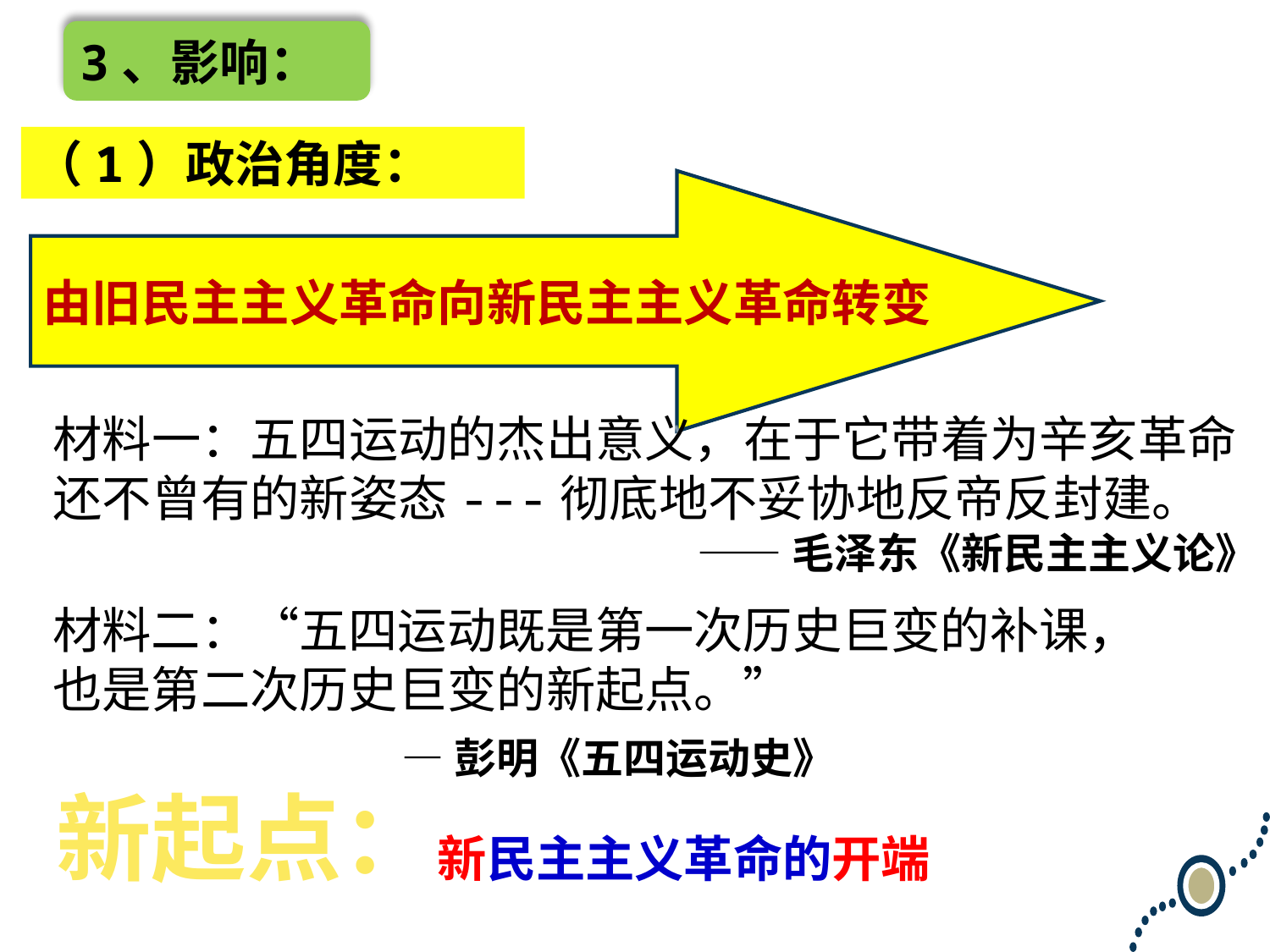

3、影响：
（1）政治角度：
由旧民主主义革命向新民主主义革命转变。
材料一：五四运动的杰出意义，在于它带着为辛亥革命还不曾有的新姿态---彻底地不妥协地反帝反封建。
——毛泽东《新民主主义论》
材料二：“五四运动既是第一次历史巨变的补课，
也是第二次历史巨变的新起点。”
                           —彭明《五四运动史》
新起点：
新民主主义革命的开端